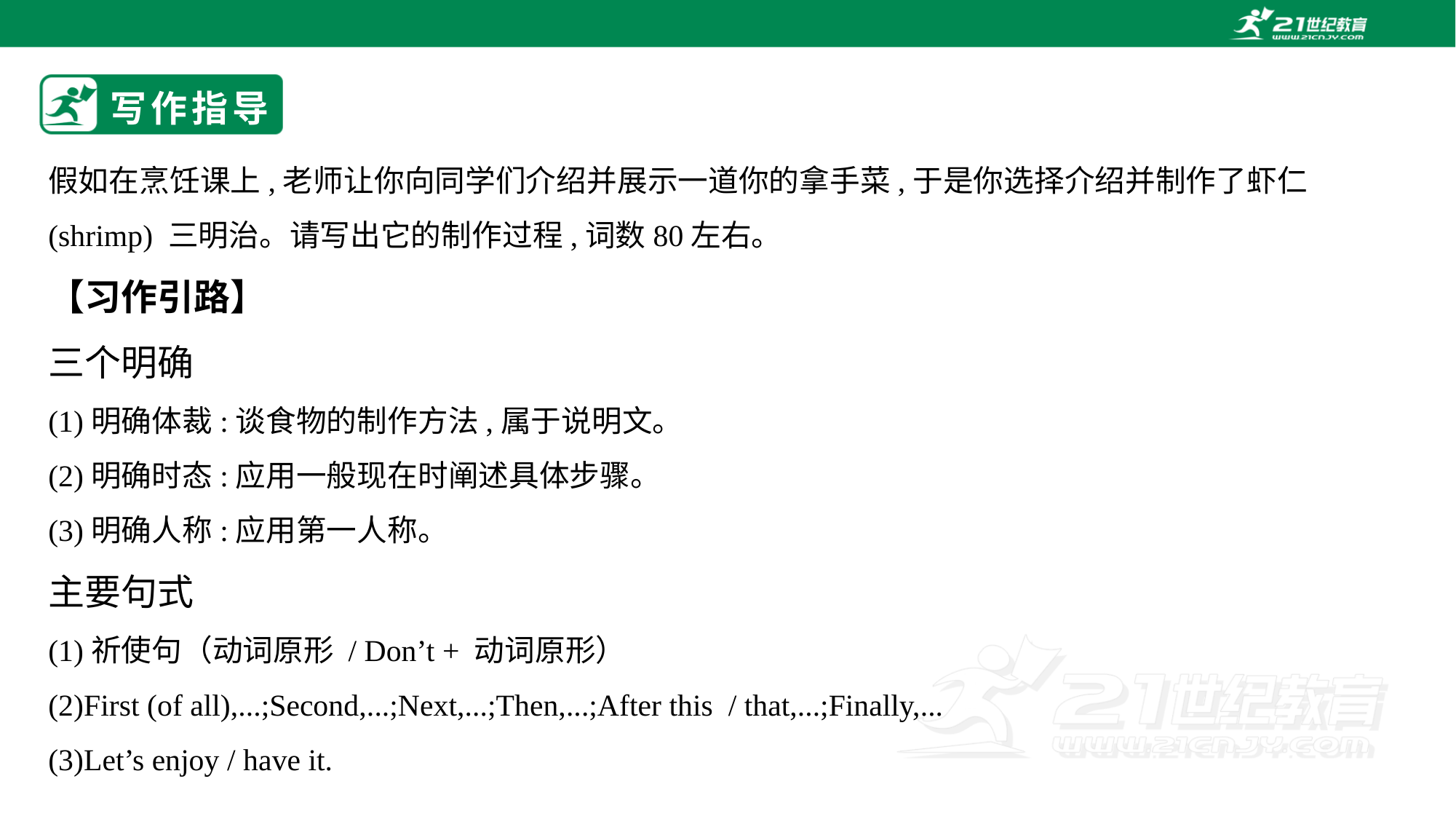

# 写作指导
假如在烹饪课上,老师让你向同学们介绍并展示一道你的拿手菜,于是你选择介绍并制作了虾仁(shrimp) 三明治。请写出它的制作过程,词数80左右。
【习作引路】
三个明确
(1)明确体裁:谈食物的制作方法,属于说明文。
(2)明确时态:应用一般现在时阐述具体步骤。
(3)明确人称:应用第一人称。
主要句式
(1)祈使句（动词原形 / Don’t + 动词原形）
(2)First (of all),...;Second,...;Next,...;Then,...;After this  / that,...;Finally,...
(3)Let’s enjoy / have it.